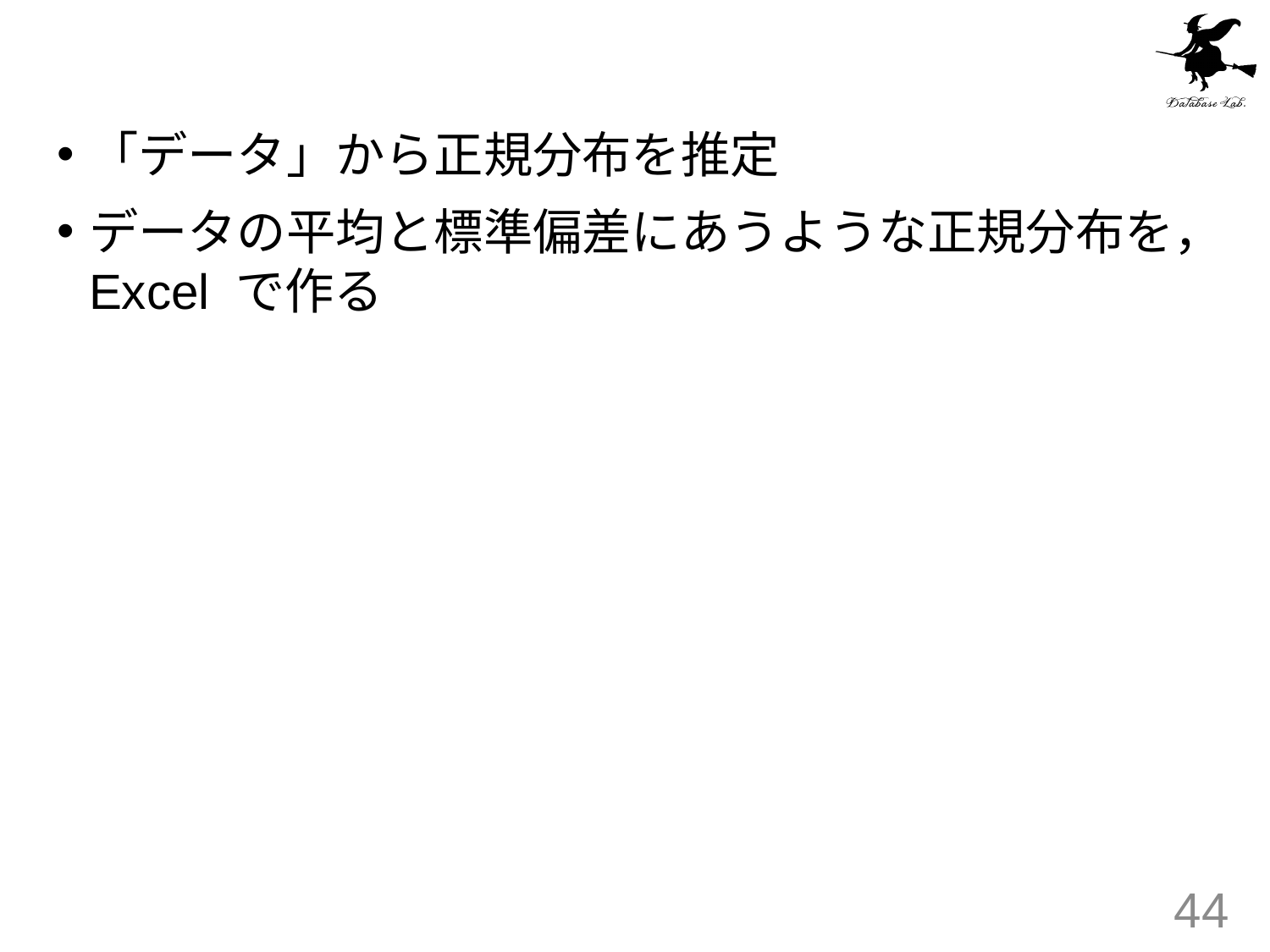

#
「データ」から正規分布を推定
データの平均と標準偏差にあうような正規分布を，Excel で作る
44